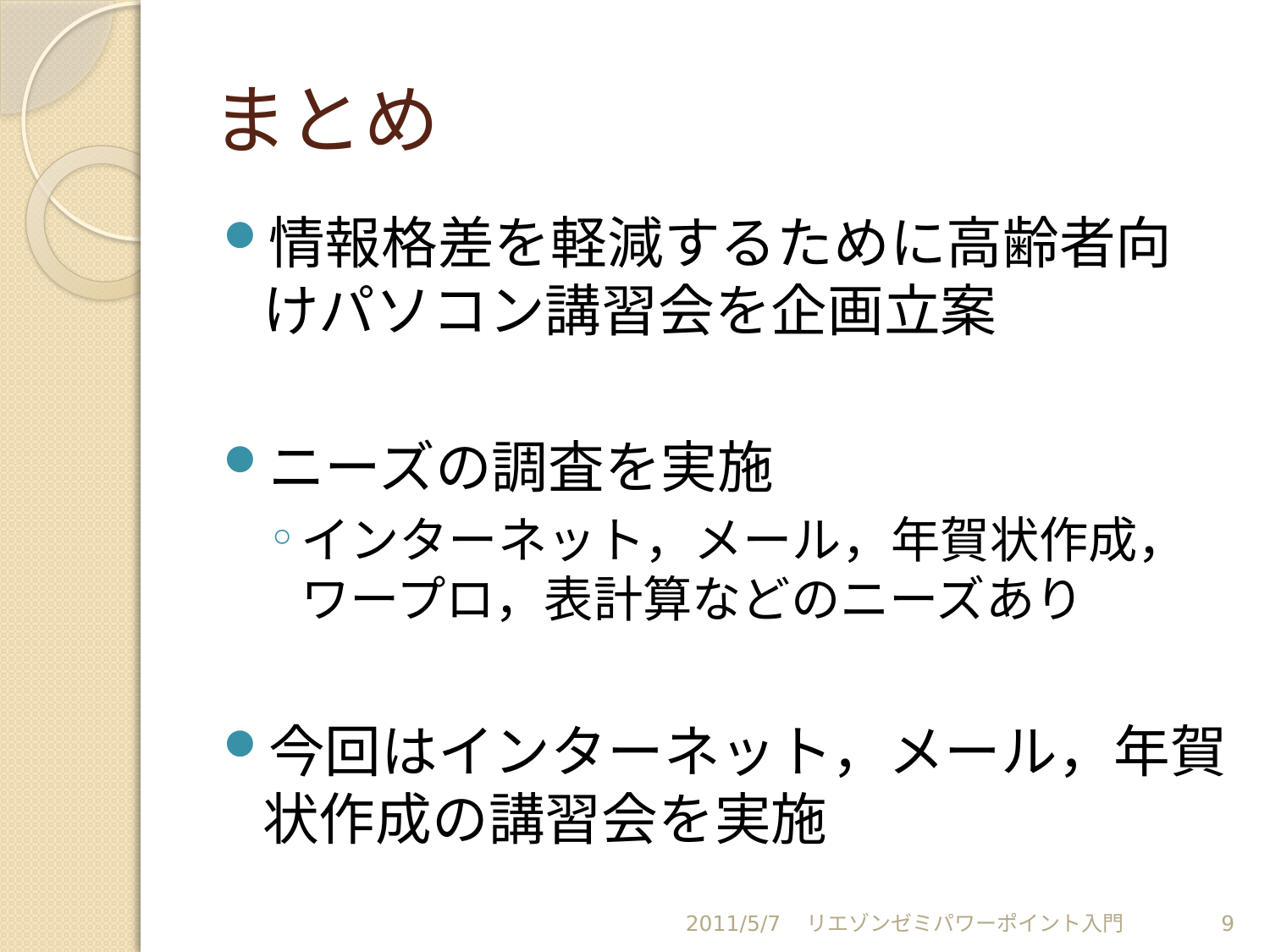

# まとめ
情報格差を軽減するために高齢者向けパソコン講習会を企画立案

ニーズの調査を実施
インターネット，メール，年賀状作成，ワープロ，表計算などのニーズあり

今回はインターネット，メール，年賀状作成の講習会を実施
2011/5/7
リエゾンゼミパワーポイント入門
9